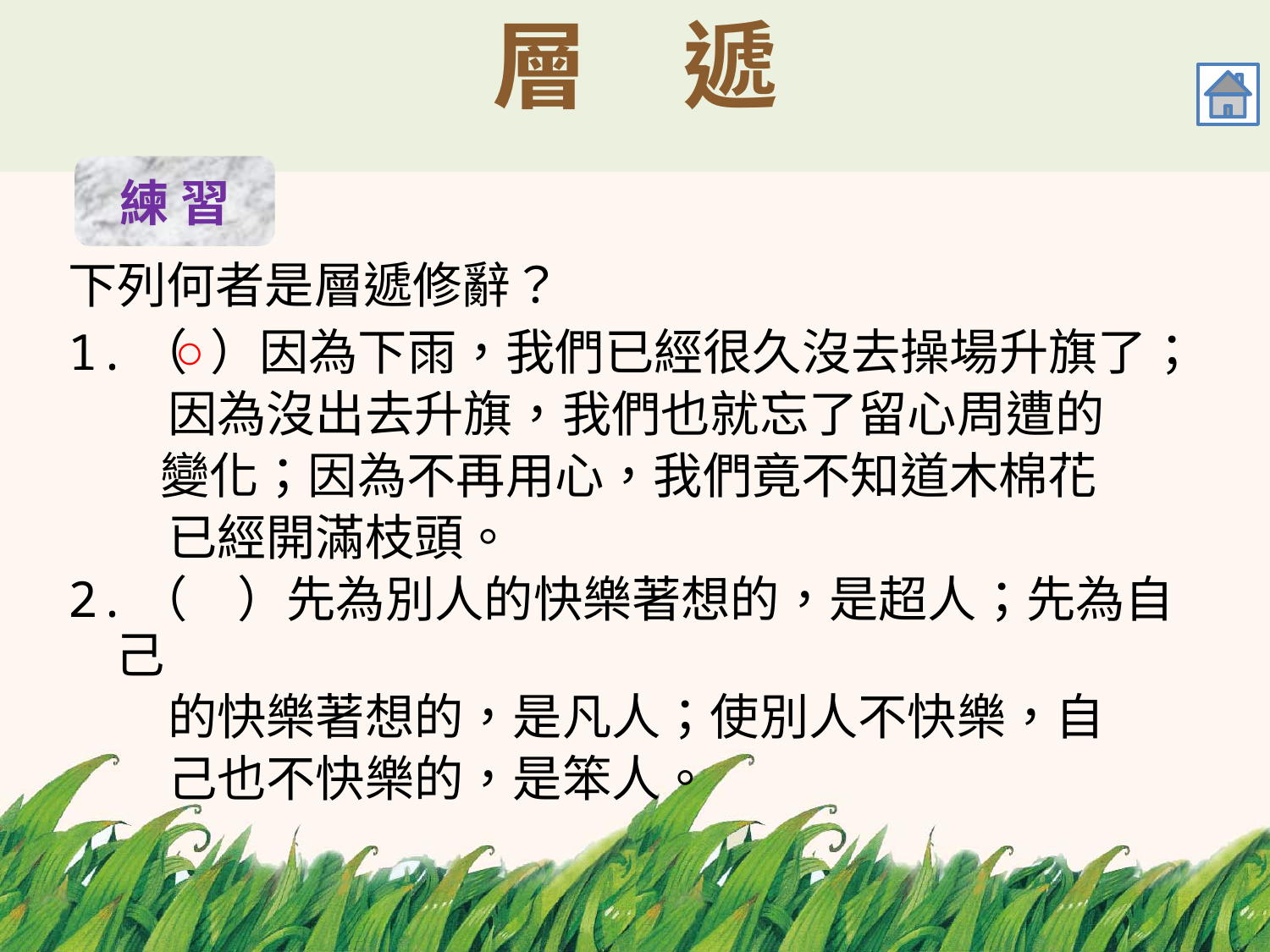

# 層　遞

練 習
下列何者是層遞修辭？
1.（  ）因為下雨，我們已經很久沒去操場升旗了；
        因為沒出去升旗，我們也就忘了留心周遭的
  	   變化；因為不再用心，我們竟不知道木棉花
        已經開滿枝頭。
2.（　）先為別人的快樂著想的，是超人；先為自己
        的快樂著想的，是凡人；使別人不快樂，自
        己也不快樂的，是笨人。
○